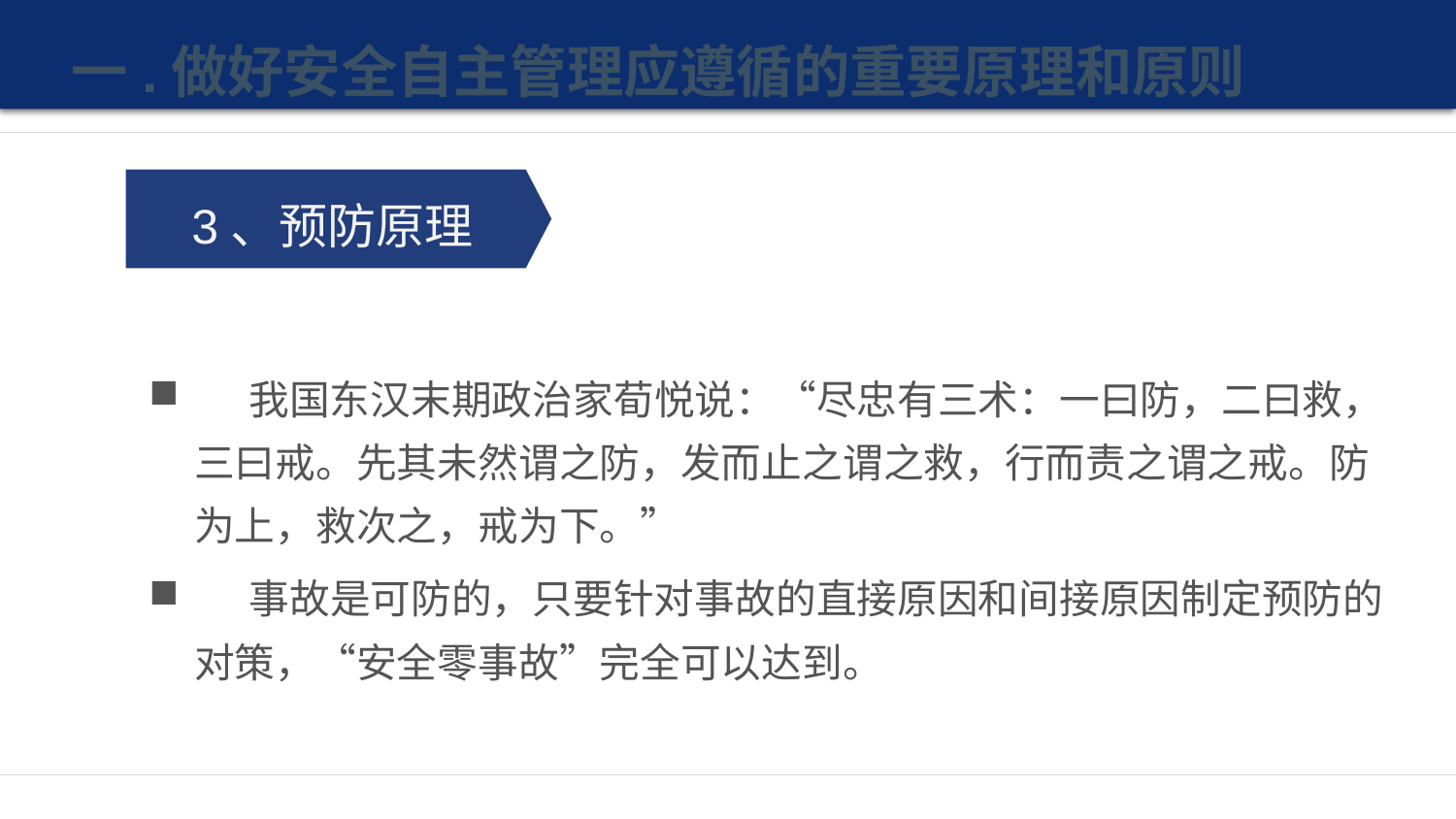

一.做好安全自主管理应遵循的重要原理和原则
3、预防原理
     我国东汉末期政治家荀悦说：“尽忠有三术：一曰防，二曰救，三曰戒。先其未然谓之防，发而止之谓之救，行而责之谓之戒。防为上，救次之，戒为下。”
     事故是可防的，只要针对事故的直接原因和间接原因制定预防的对策，“安全零事故”完全可以达到。